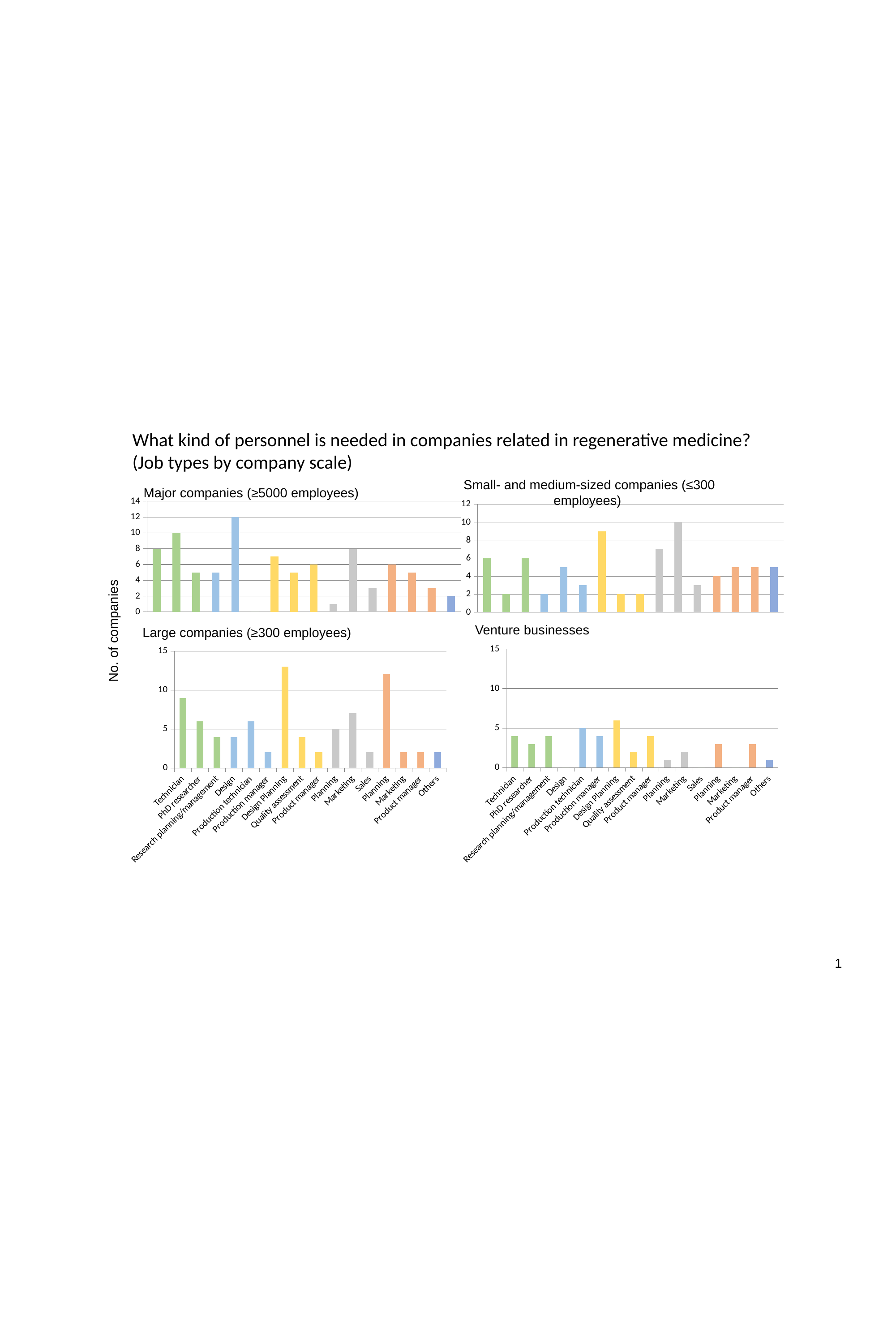

What kind of personnel is needed in companies related in regenerative medicine?
(Job types by company scale)
Small- and medium-sized companies (≤300 employees)
Major companies (≥5000 employees)

### Chart

| Category |  |
|---|---|
| テクニシャン | 8.0 |
| 博士研究員 | 10.0 |
| 研究企画・管理 | 5.0 |
| 設計 | 5.0 |
| 生産技術者 | 12.0 |
| 生産管理者 | 0.0 |
| 設計・企画 | 7.0 |
| 品質評価 | 5.0 |
| プロマネ | 6.0 |
| 企画 | 1.0 |
| マーケティング | 8.0 |
| 販売員 | 3.0 |
| 企画 | 6.0 |
| マーケティング | 5.0 |
| プロマネ | 3.0 |
| その他 | 2.0 |

### Chart

| Category |  |
|---|---|
| テクニシャン | 6.0 |
| 博士研究員 | 2.0 |
| 研究企画・管理 | 6.0 |
| 設計 | 2.0 |
| 生産技術者 | 5.0 |
| 生産管理者 | 3.0 |
| 設計・企画 | 9.0 |
| 品質評価 | 2.0 |
| プロマネ | 2.0 |
| 企画 | 7.0 |
| マーケティング | 10.0 |
| 販売員 | 3.0 |
| 企画 | 4.0 |
| マーケティング | 5.0 |
| プロマネ | 5.0 |
| その他 | 5.0 |
Venture businesses
No. of companies
Large companies (≥300 employees)

### Chart

| Category |  |
|---|---|
| Technician | 4.0 |
| PhD researcher | 3.0 |
| Research planning/management | 4.0 |
| Design | 0.0 |
| Production technician | 5.0 |
| Production manager | 4.0 |
| Design Planning | 6.0 |
| Quality assessment | 2.0 |
| Product manager | 4.0 |
| Planning | 1.0 |
| Marketing | 2.0 |
| Sales | 0.0 |
| Planning | 3.0 |
| Marketing | 0.0 |
| Product manager | 3.0 |
| Others | 1.0 |

### Chart

| Category |  |
|---|---|
| Technician | 9.0 |
| PhD researcher | 6.0 |
| Research planning/management | 4.0 |
| Design | 4.0 |
| Production technician | 6.0 |
| Production manager | 2.0 |
| Design Planning | 13.0 |
| Quality assessment | 4.0 |
| Product manager | 2.0 |
| Planning | 5.0 |
| Marketing | 7.0 |
| Sales | 2.0 |
| Planning | 12.0 |
| Marketing | 2.0 |
| Product manager | 2.0 |
| Others | 2.0 |
1